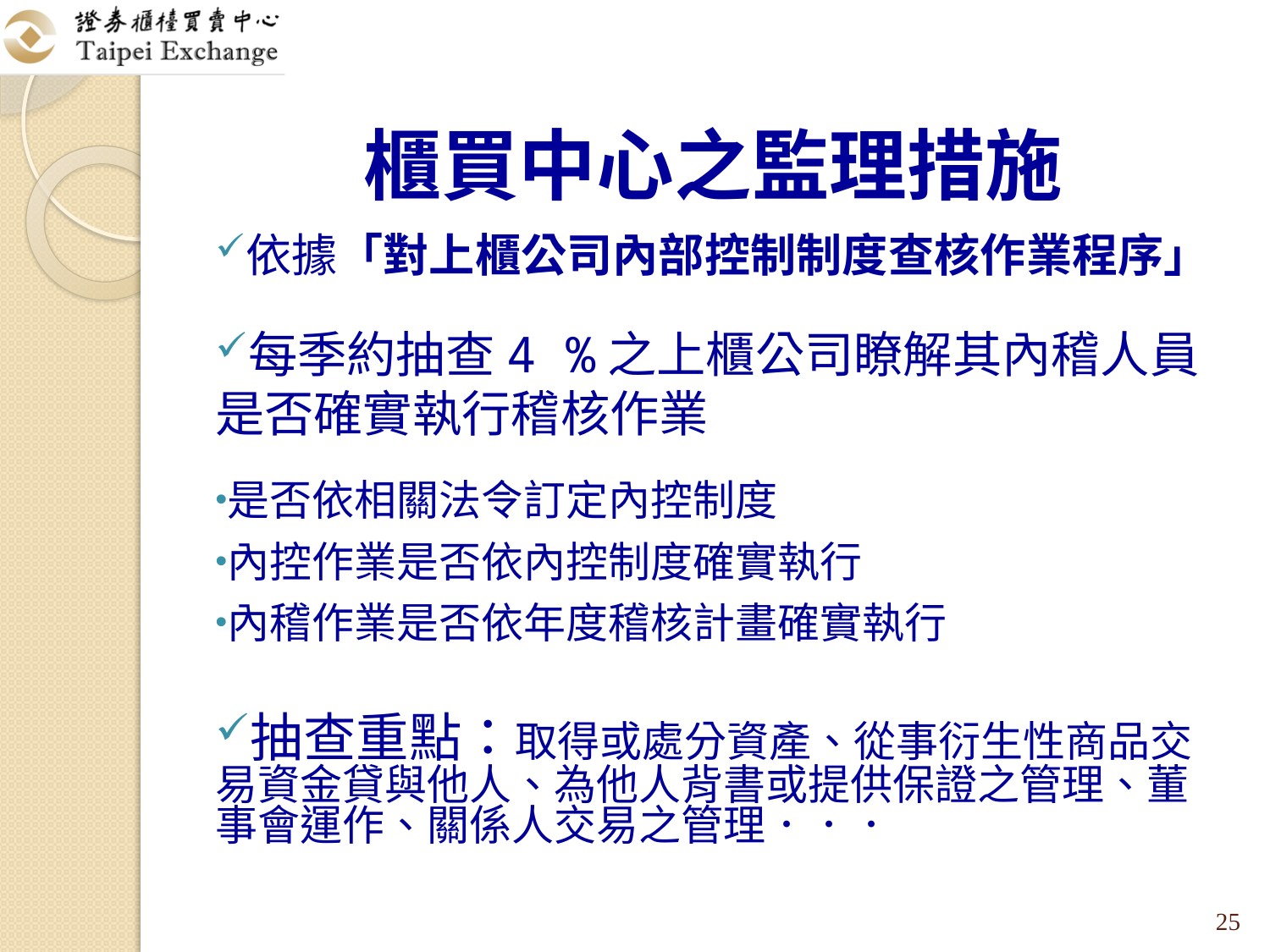

# 櫃買中心之監理措施
依據「對上櫃公司內部控制制度查核作業程序」
每季約抽查4 %之上櫃公司瞭解其內稽人員是否確實執行稽核作業
是否依相關法令訂定內控制度
內控作業是否依內控制度確實執行
內稽作業是否依年度稽核計畫確實執行

抽查重點：取得或處分資產、從事衍生性商品交易資金貸與他人、為他人背書或提供保證之管理、董事會運作、關係人交易之管理．．．
25